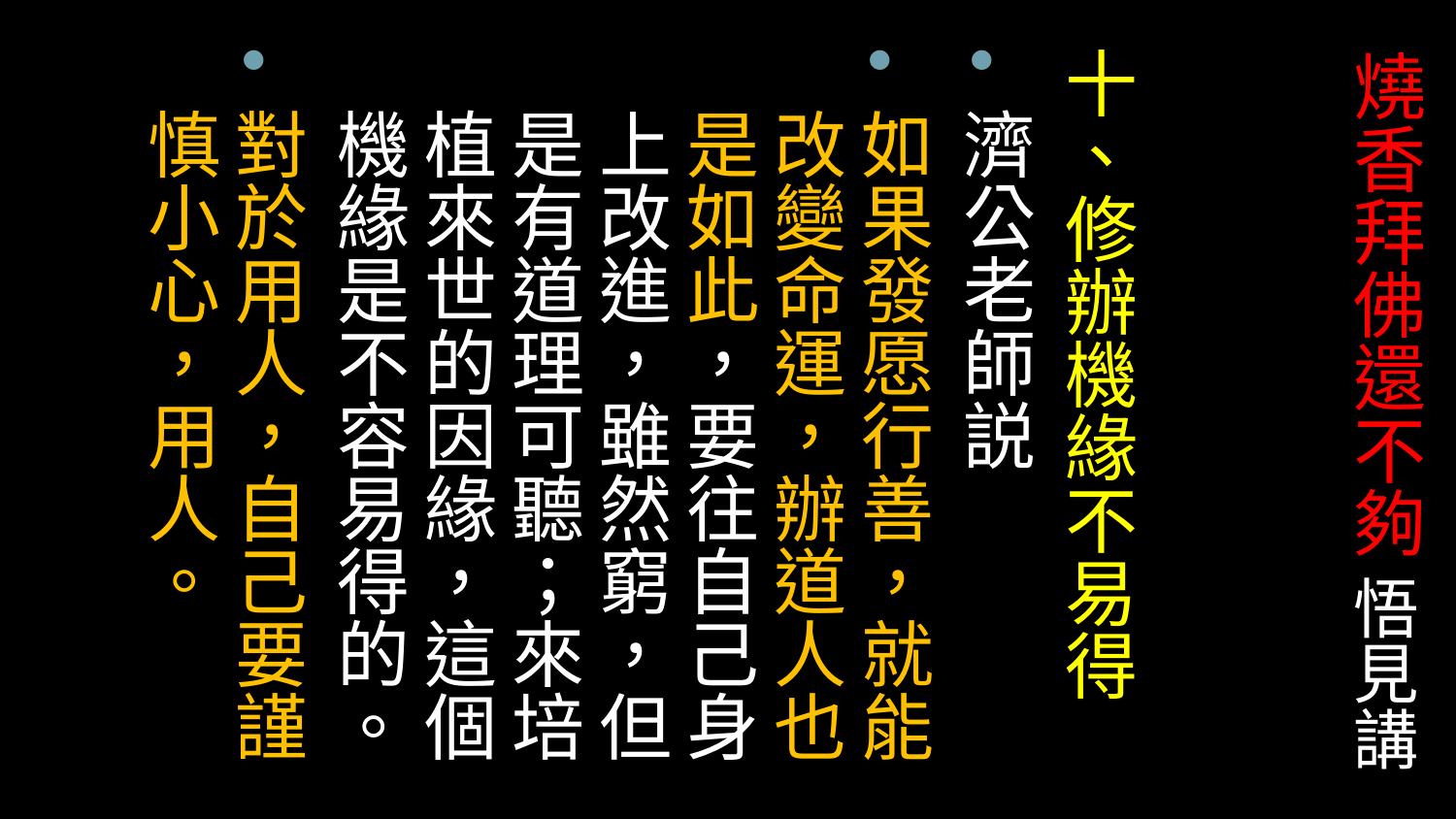

十、修辦機緣不易得
濟公老師説
如果發愿行善，就能改變命運，辦道人也是如此，要往自己身上改進，雖然窮，但是有道理可聽；來培植來世的因緣，這個機緣是不容易得的。
對於用人，自己要謹慎小心，用人。

# 燒香拜佛還不夠 悟見講